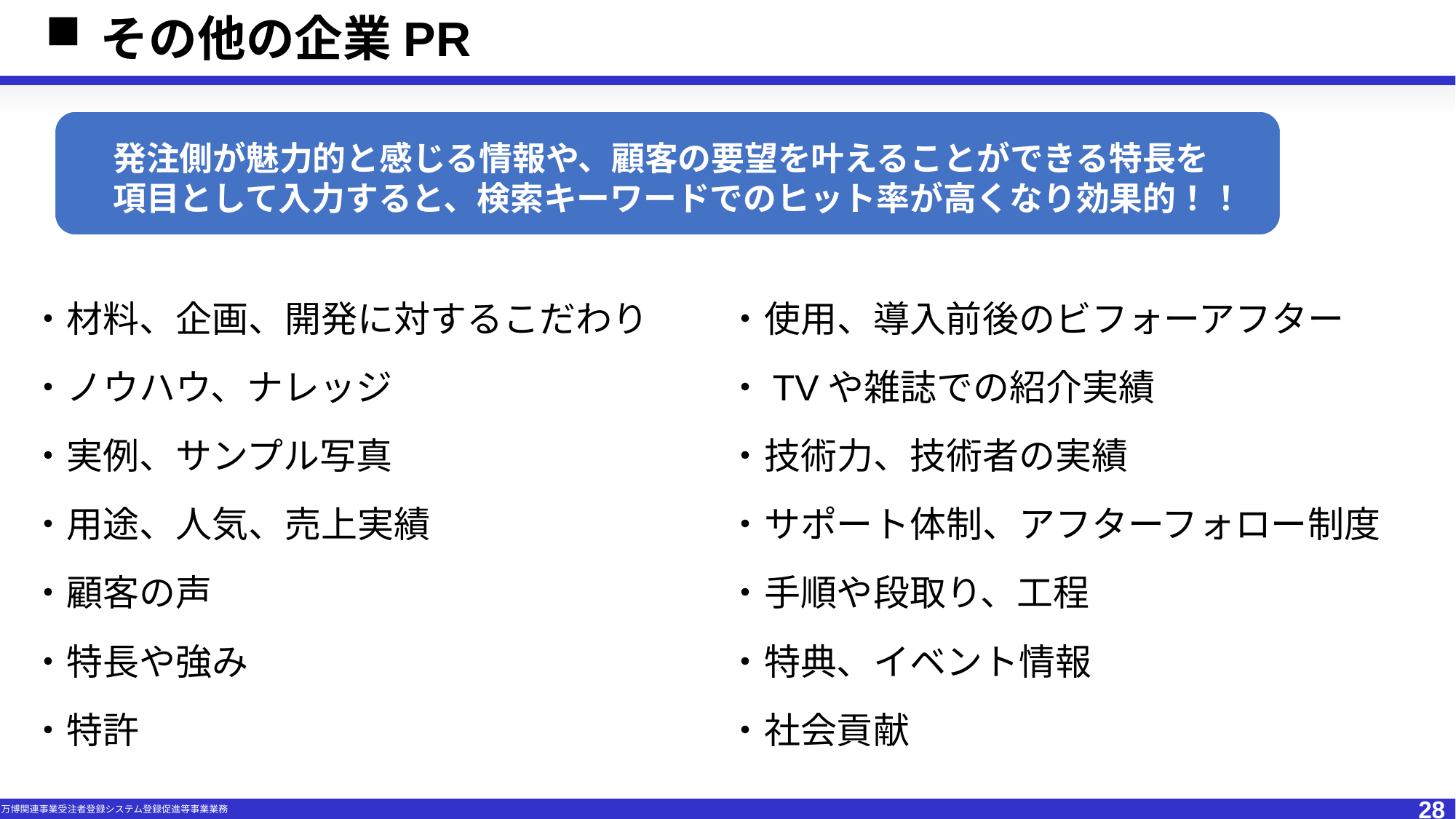

# その他の企業PR

発注側が魅力的と感じる情報や、顧客の要望を叶えることができる特長を
項目として入力すると、検索キーワードでのヒット率が高くなり効果的！！
・材料、企画、開発に対するこだわり
・ノウハウ、ナレッジ
・実例、サンプル写真
・用途、人気、売上実績
・顧客の声
・特長や強み
・特許
・使用、導入前後のビフォーアフター
・TVや雑誌での紹介実績
・技術力、技術者の実績
・サポート体制、アフターフォロー制度
・手順や段取り、工程
・特典、イベント情報
・社会貢献
28